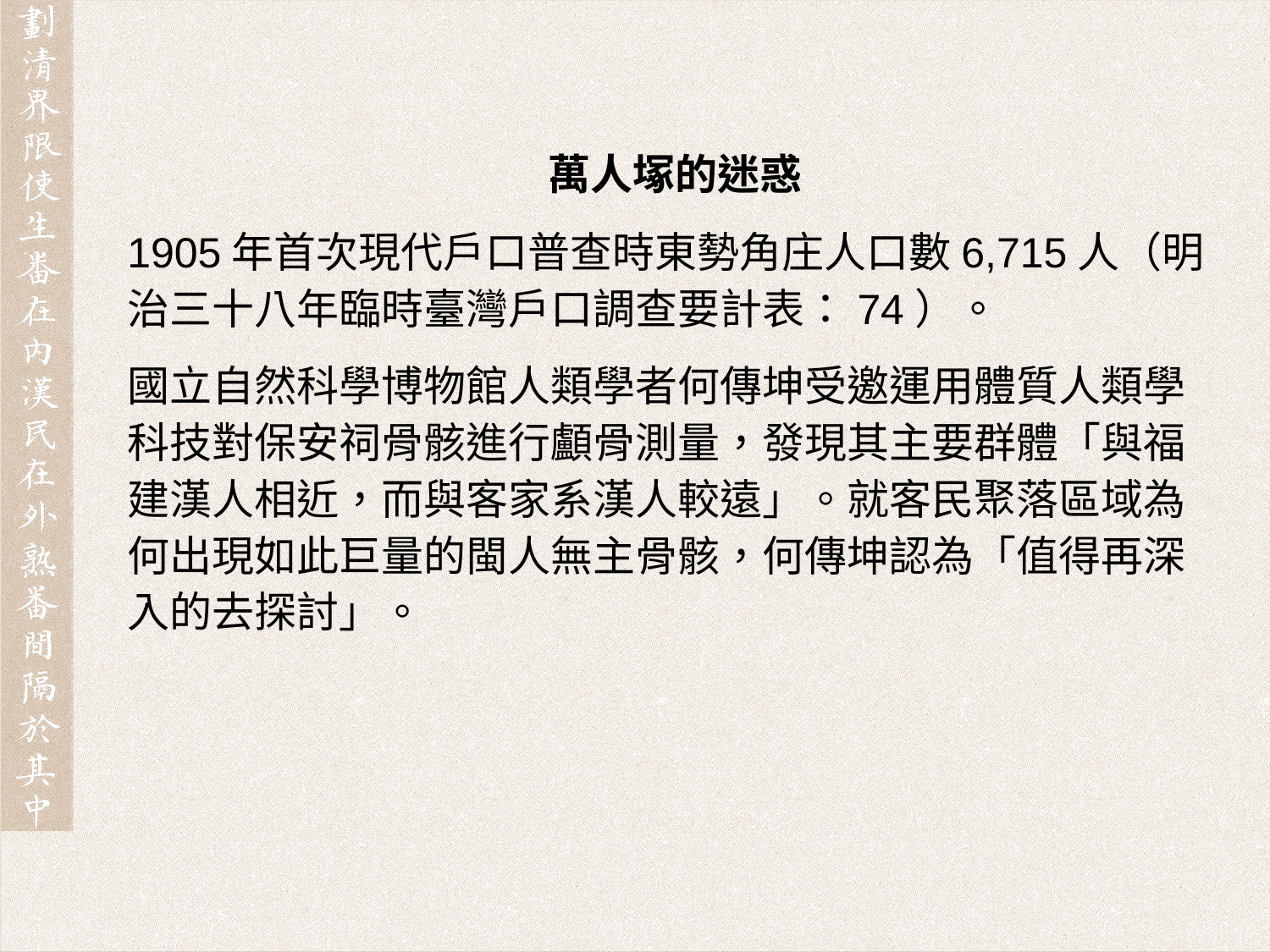

萬人塚的迷惑
1905年首次現代戶口普查時東勢角庄人口數6,715人（明治三十八年臨時臺灣戶口調查要計表：74）。
國立自然科學博物館人類學者何傳坤受邀運用體質人類學科技對保安祠骨骸進行顱骨測量，發現其主要群體「與福建漢人相近，而與客家系漢人較遠」。就客民聚落區域為何出現如此巨量的閩人無主骨骸，何傳坤認為「值得再深入的去探討」。